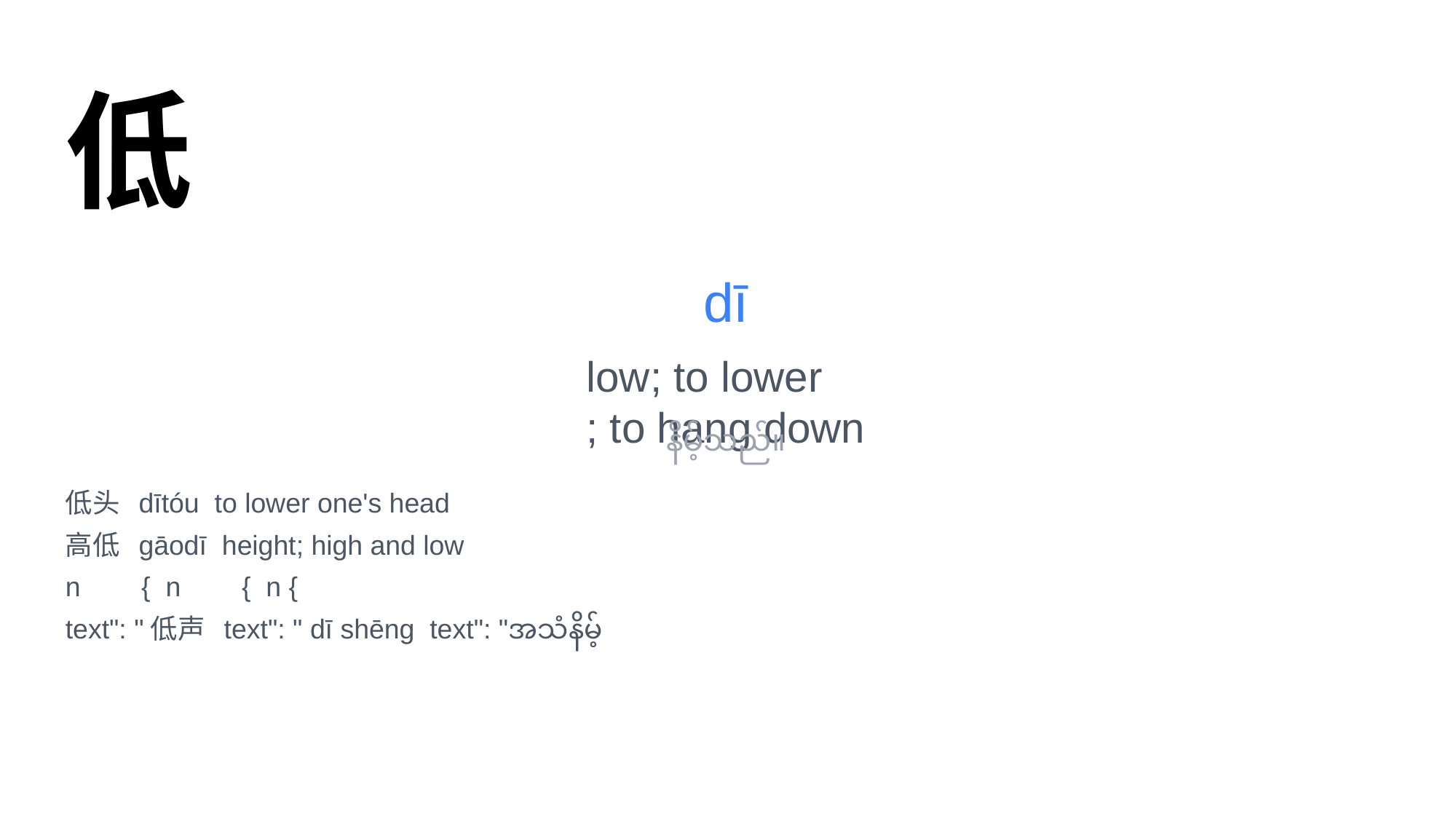

低
dī
low; to lower
; to hang down
နိမ့်သည်။
低头  dītóu  to lower one's head
高低  gāodī  height; high and low
n        {  n        {  n {
text": "低声  text": " dī shēng  text": "အသံနိမ့်